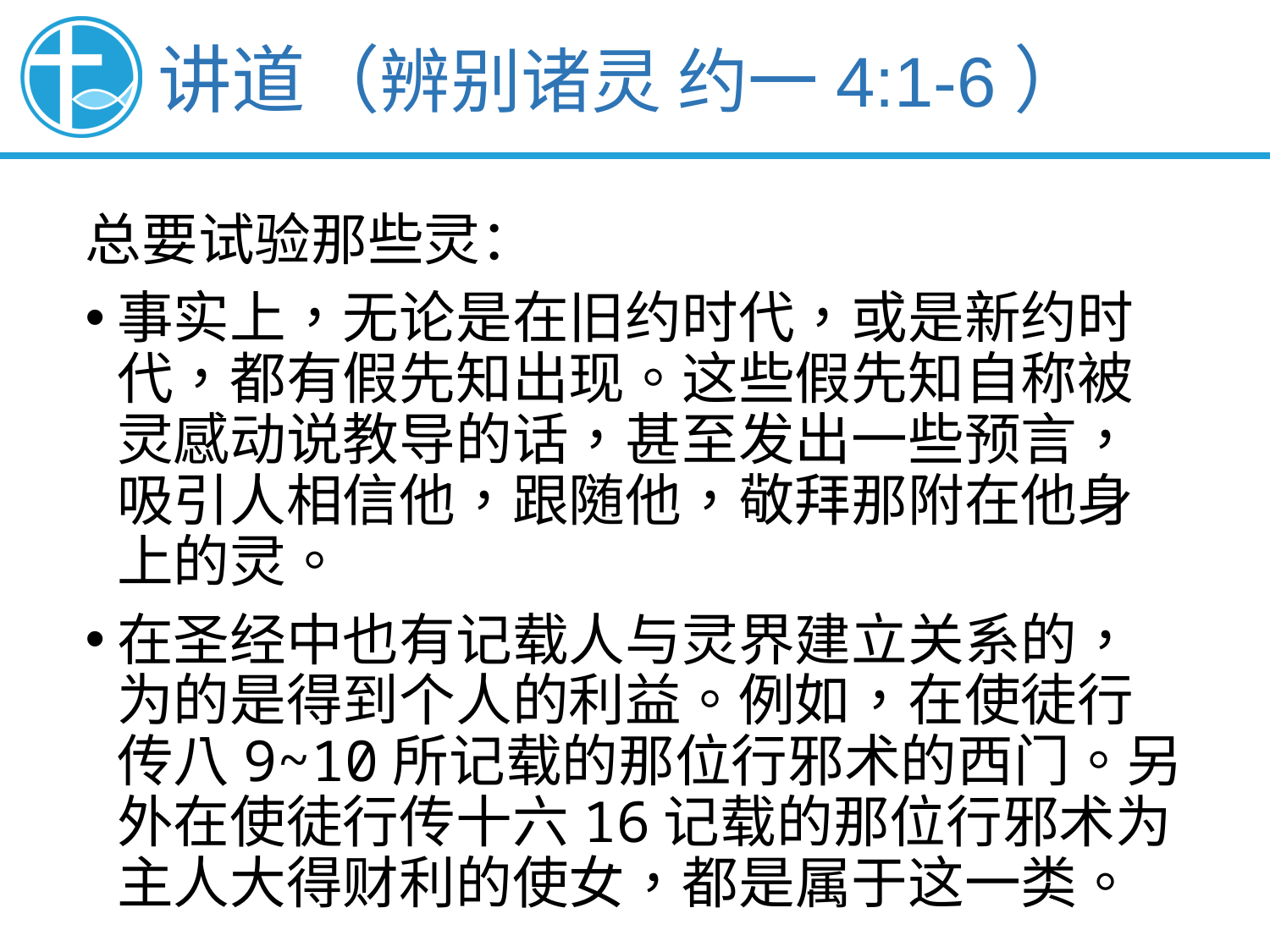

讲道（辨别诸灵 约一4:1-6）
总要试验那些灵：
事实上，无论是在旧约时代，或是新约时代，都有假先知出现。这些假先知自称被灵感动说教导的话，甚至发出一些预言，吸引人相信他，跟随他，敬拜那附在他身上的灵。
在圣经中也有记载人与灵界建立关系的，为的是得到个人的利益。例如，在使徒行传八9~10所记载的那位行邪术的西门。另外在使徒行传十六16记载的那位行邪术为主人大得财利的使女，都是属于这一类。